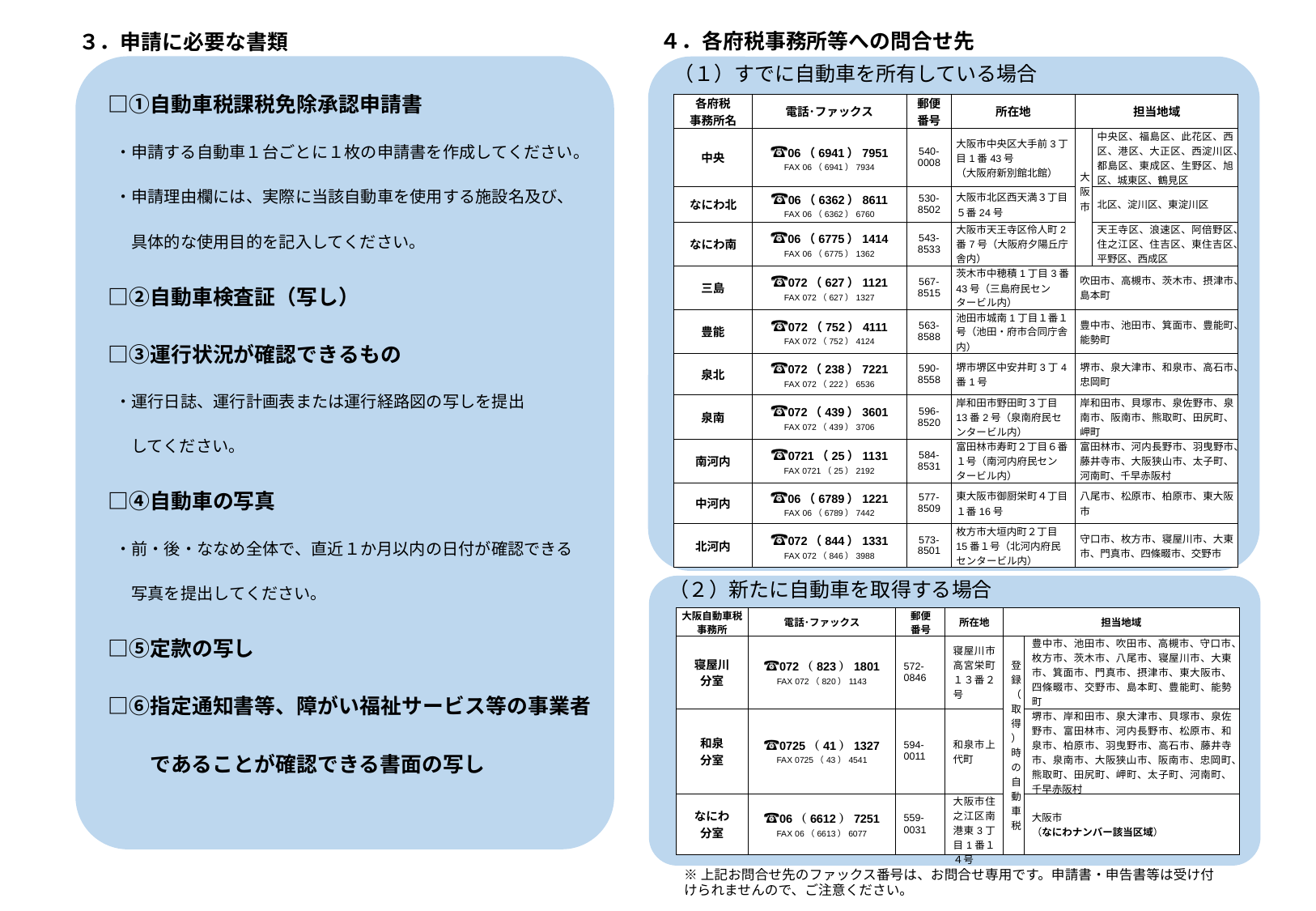

４．各府税事務所等への問合せ先
３．申請に必要な書類
　　□①自動車税課税免除承認申請書
　　　・申請する自動車１台ごとに１枚の申請書を作成してください。
　　　・申請理由欄には、実際に当該自動車を使用する施設名及び、
　　　　具体的な使用目的を記入してください。
　　□②自動車検査証（写し）
　　□③運行状況が確認できるもの
　　　・運行日誌、運行計画表または運行経路図の写しを提出
　　　　してください。
　　□④自動車の写真
　　　・前・後・ななめ全体で、直近１か月以内の日付が確認できる
　　　　写真を提出してください。
　　□⑤定款の写し
　　□⑥指定通知書等、障がい福祉サービス等の事業者
　　　　であることが確認できる書面の写し
（１）すでに自動車を所有している場合

| 各府税 事務所名 | 電話･ファックス | 郵便 番号 | 所在地 | 担当地域 |  |
| --- | --- | --- | --- | --- | --- |
| 中央 | ☎06（6941）7951 FAX 06（6941）7934 | 540- 0008 | 大阪市中央区大手前3丁目1番43号 （大阪府新別館北館） | 大阪市 | 中央区、福島区、此花区、西区、港区、大正区、西淀川区、都島区、東成区、生野区、旭区、城東区、鶴見区 |
| なにわ北 | ☎06（6362）8611 FAX 06（6362）6760 | 530- 8502 | 大阪市北区西天満３丁目５番24号 |  | 北区、淀川区、東淀川区 |
| なにわ南 | ☎06（6775）1414 FAX 06（6775）1362 | 543- 8533 | 大阪市天王寺区伶人町2番7号（大阪府夕陽丘庁舎内） |  | 天王寺区、浪速区、阿倍野区、住之江区、住吉区、東住吉区、平野区、西成区 |
| 三島 | ☎072（627）1121 FAX 072（627）1327 | 567- 8515 | 茨木市中穂積1丁目3番43号（三島府民センタービル内） | 吹田市、高槻市、茨木市、摂津市、島本町 |  |
| 豊能 | ☎072（752）4111 FAX 072（752）4124 | 563- 8588 | 池田市城南1丁目１番１号（池田・府市合同庁舎内） | 豊中市、池田市、箕面市、豊能町、能勢町 |  |
| 泉北 | ☎072（238）7221 FAX 072（222）6536 | 590- 8558 | 堺市堺区中安井町3丁4番1号 | 堺市、泉大津市、和泉市、高石市、忠岡町 |  |
| 泉南 | ☎072（439）3601 FAX 072（439）3706 | 596- 8520 | 岸和田市野田町３丁目13番2号（泉南府民センタービル内） | 岸和田市、貝塚市、泉佐野市、泉南市、阪南市、熊取町、田尻町、岬町 |  |
| 南河内 | ☎0721（25）1131 FAX 0721（25）2192 | 584- 8531 | 富田林市寿町２丁目６番１号（南河内府民センタービル内） | 富田林市、河内長野市、羽曳野市、藤井寺市、大阪狭山市、太子町、河南町、千早赤阪村 |  |
| 中河内 | ☎06（6789）1221 FAX 06（6789）7442 | 577- 8509 | 東大阪市御厨栄町４丁目１番16号 | 八尾市、松原市、柏原市、東大阪市 |  |
| 北河内 | ☎072（844）1331 FAX 072（846）3988 | 573- 8501 | 枚方市大垣内町２丁目15番１号（北河内府民センタービル内） | 守口市、枚方市、寝屋川市、大東市、門真市、四條畷市、交野市 |  |
（２）新たに自動車を取得する場合

| 大阪自動車税事務所 | 電話･ファックス | 郵便 番号 | 所在地 | 担当地域 |  |
| --- | --- | --- | --- | --- | --- |
| 寝屋川 分室 | ☎072（823）1801 FAX 072（820）1143 | 572-0846 | 寝屋川市高宮栄町１３番２号 | 登録（取得）時の自動車税 | 豊中市、池田市、吹田市、高槻市、守口市、枚方市、茨木市、八尾市、寝屋川市、大東市、箕面市、門真市、摂津市、東大阪市、四條畷市、交野市、島本町、豊能町、能勢町 （大阪ナンバー該当区域） |
| 和泉 分室 | ☎0725（41）1327 FAX 0725（43）4541 | 594- 0011 | 和泉市上代町 |  | 堺市、岸和田市、泉大津市、貝塚市、泉佐野市、富田林市、河内長野市、松原市、和泉市、柏原市、羽曳野市、高石市、藤井寺市、泉南市、大阪狭山市、阪南市、忠岡町、熊取町、田尻町、岬町、太子町、河南町、千早赤阪村 （和泉・堺ナンバー該当区域） |
| なにわ 分室 | ☎06（6612）7251 FAX 06（6613）6077 | 559- 0031 | 大阪市住之江区南港東3丁目1番１４号 |  | 大阪市 （なにわナンバー該当区域） |
※上記お問合せ先のファックス番号は、お問合せ専用です。申請書・申告書等は受け付けられませんので、ご注意ください。